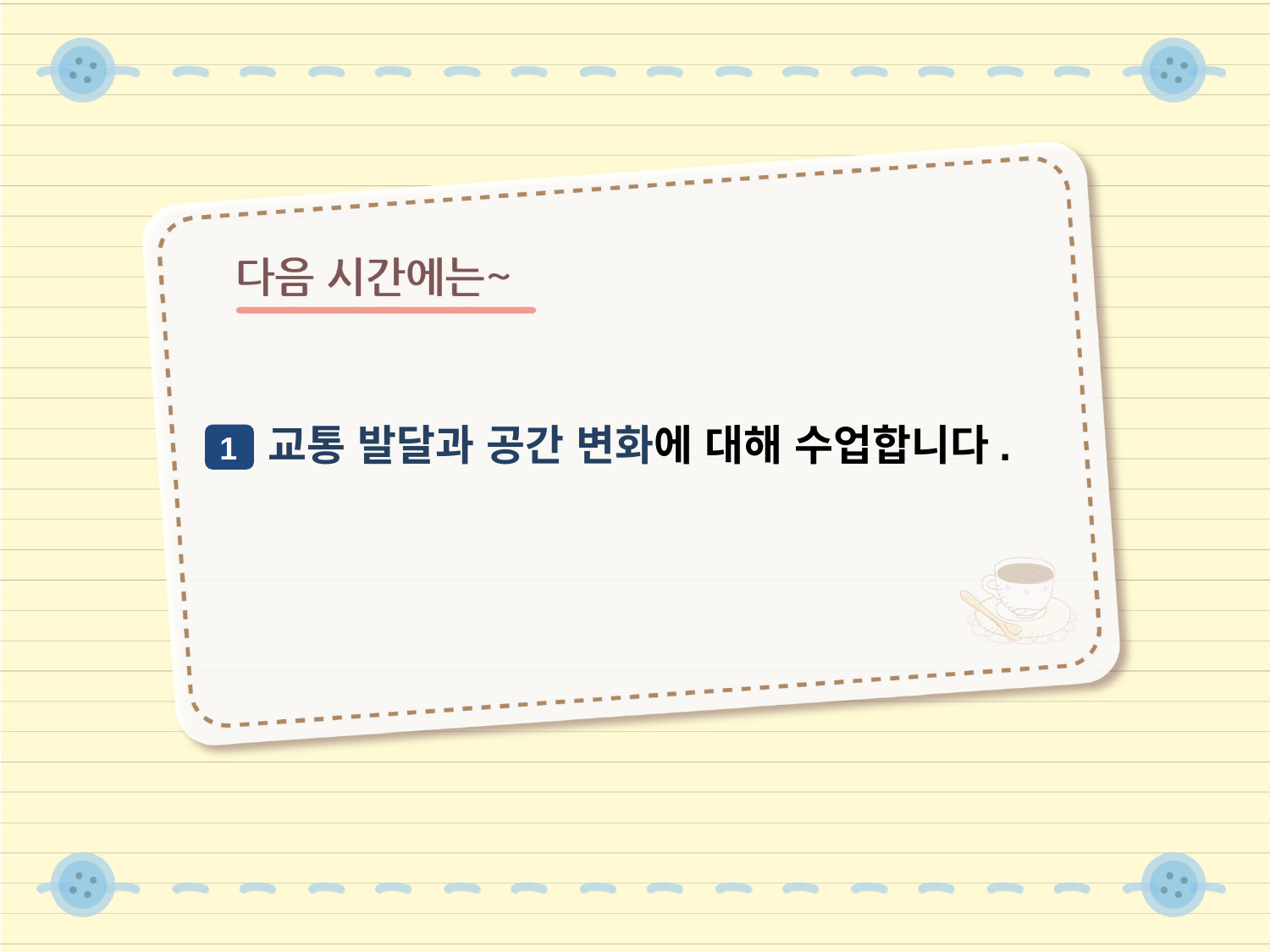

교통 발달과 공간 변화에 대해 수업합니다.
1